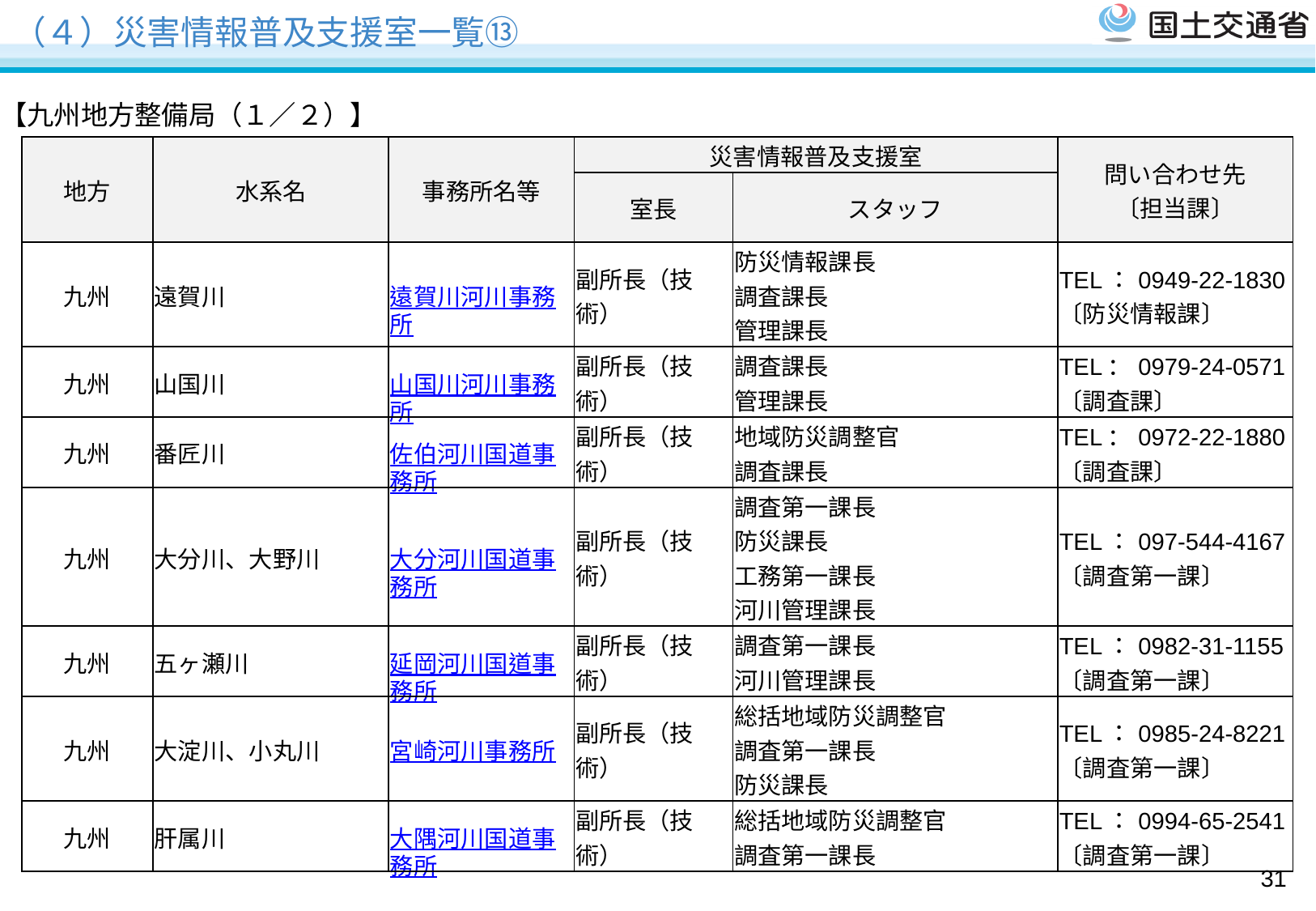

# （４）災害情報普及支援室一覧⑬
【九州地方整備局（１／２）】
| 地方 | 水系名 | 事務所名等 | 災害情報普及支援室 |  | 問い合わせ先 〔担当課〕 |
| --- | --- | --- | --- | --- | --- |
|  |  |  | 室長 | スタッフ |  |
| 九州 | 遠賀川 | 遠賀川河川事務所 | 副所長（技術） | 防災情報課長 調査課長 管理課長 | TEL：0949-22-1830 〔防災情報課〕 |
| 九州 | 山国川 | 山国川河川事務所 | 副所長（技術） | 調査課長 管理課長 | TEL：0979-24-0571 〔調査課〕 |
| 九州 | 番匠川 | 佐伯河川国道事務所 | 副所長（技術） | 地域防災調整官 調査課長 | TEL：0972-22-1880 〔調査課〕 |
| 九州 | 大分川、大野川 | 大分河川国道事務所 | 副所長（技術） | 調査第一課長 防災課長 工務第一課長 河川管理課長 | TEL：097-544-4167 〔調査第一課〕 |
| 九州 | 五ヶ瀬川 | 延岡河川国道事務所 | 副所長（技術） | 調査第一課長 河川管理課長 | TEL：0982-31-1155 〔調査第一課〕 |
| 九州 | 大淀川、小丸川 | 宮崎河川事務所 | 副所長（技術） | 総括地域防災調整官 調査第一課長 防災課長 | TEL：0985-24-8221 〔調査第一課〕 |
| 九州 | 肝属川 | 大隅河川国道事務所 | 副所長（技術） | 総括地域防災調整官 調査第一課長 | TEL：0994-65-2541 〔調査第一課〕 |
31